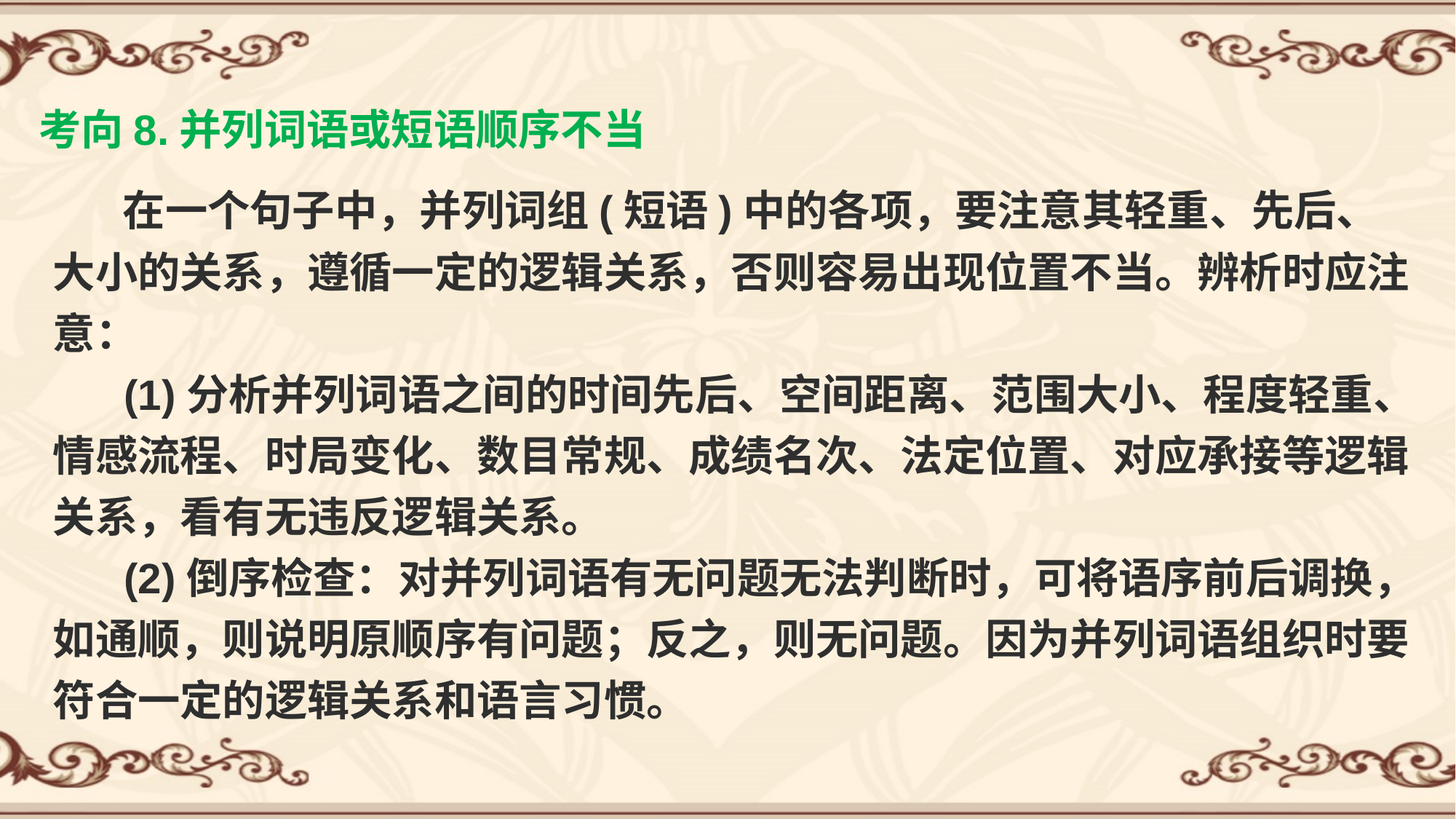

考向8.并列词语或短语顺序不当
      在一个句子中，并列词组(短语)中的各项，要注意其轻重、先后、大小的关系，遵循一定的逻辑关系，否则容易出现位置不当。辨析时应注意：
      (1)分析并列词语之间的时间先后、空间距离、范围大小、程度轻重、情感流程、时局变化、数目常规、成绩名次、法定位置、对应承接等逻辑关系，看有无违反逻辑关系。
      (2)倒序检查：对并列词语有无问题无法判断时，可将语序前后调换，如通顺，则说明原顺序有问题；反之，则无问题。因为并列词语组织时要符合一定的逻辑关系和语言习惯。